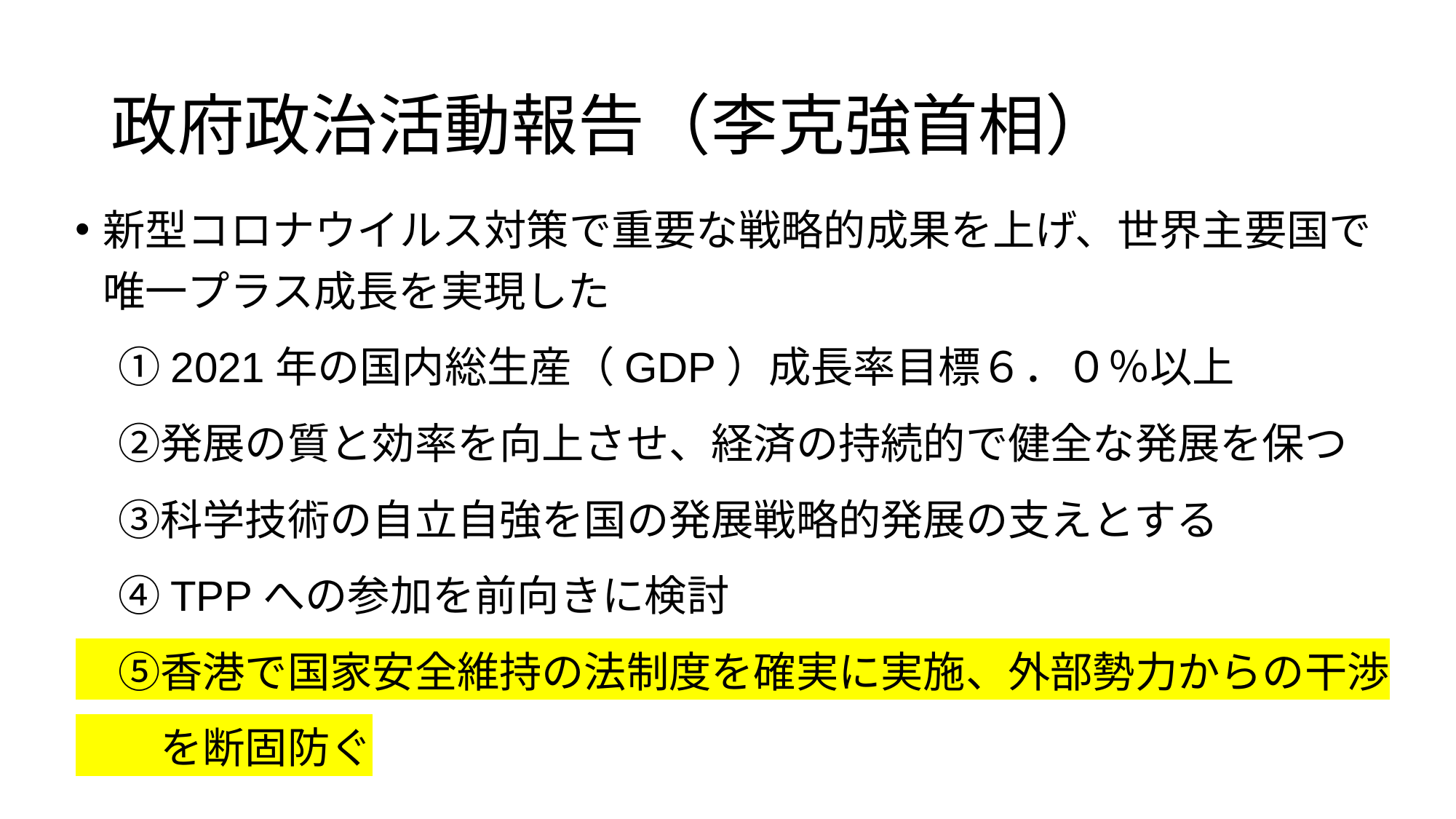

# 政府政治活動報告（李克強首相）
新型コロナウイルス対策で重要な戦略的成果を上げ、世界主要国で唯一プラス成長を実現した
　①2021年の国内総生産（GDP）成長率目標６．０％以上
　②発展の質と効率を向上させ、経済の持続的で健全な発展を保つ
　③科学技術の自立自強を国の発展戦略的発展の支えとする
　④TPPへの参加を前向きに検討
　⑤香港で国家安全維持の法制度を確実に実施、外部勢力からの干渉
　　を断固防ぐ